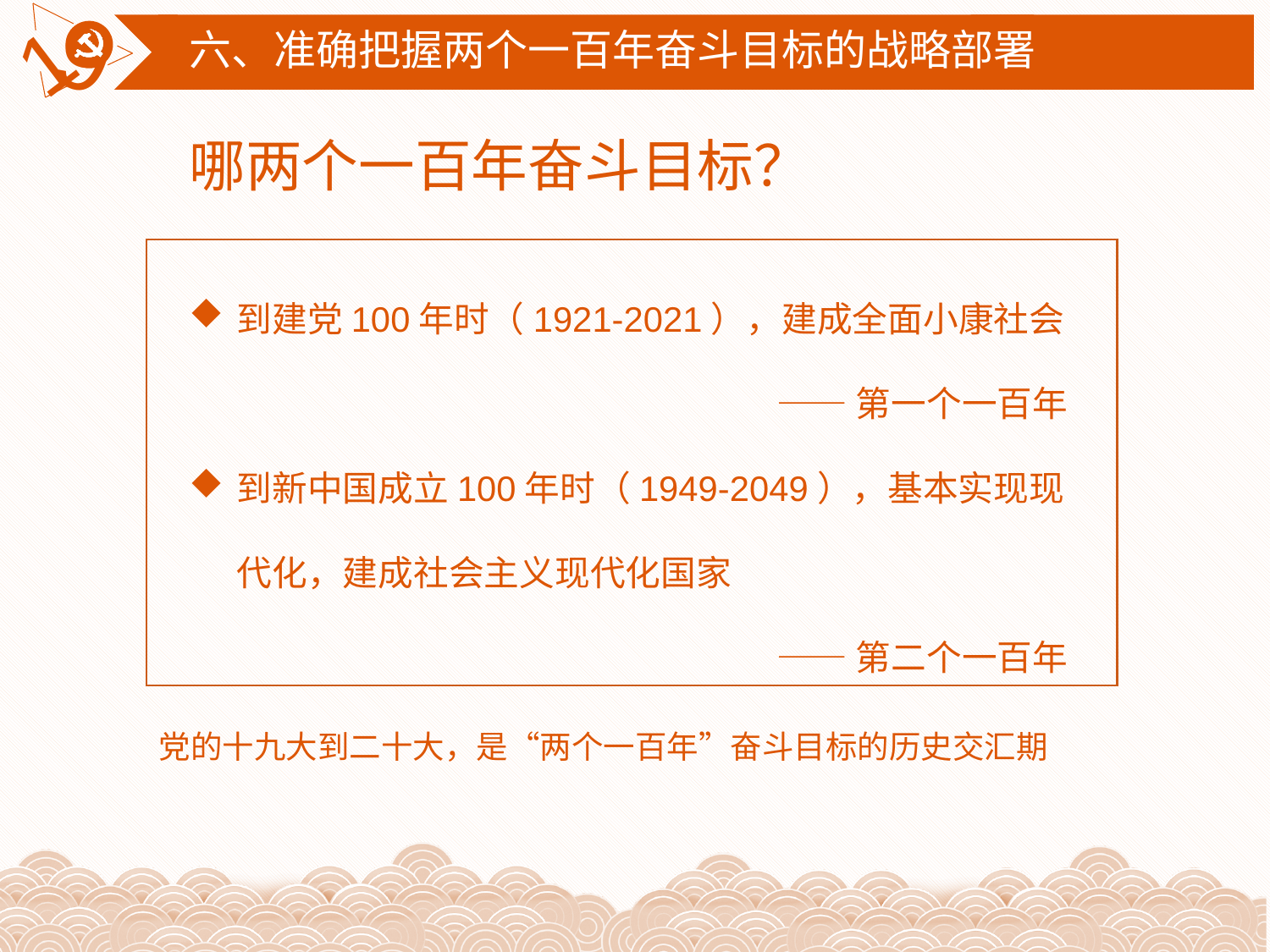

六、准确把握两个一百年奋斗目标的战略部署
哪两个一百年奋斗目标？

到建党100年时（1921-2021），建成全面小康社会
                                         ——第一个一百年
到新中国成立100年时（1949-2049），基本实现现代化，建成社会主义现代化国家
                                       ——第二个一百年
党的十九大到二十大，是“两个一百年”奋斗目标的历史交汇期